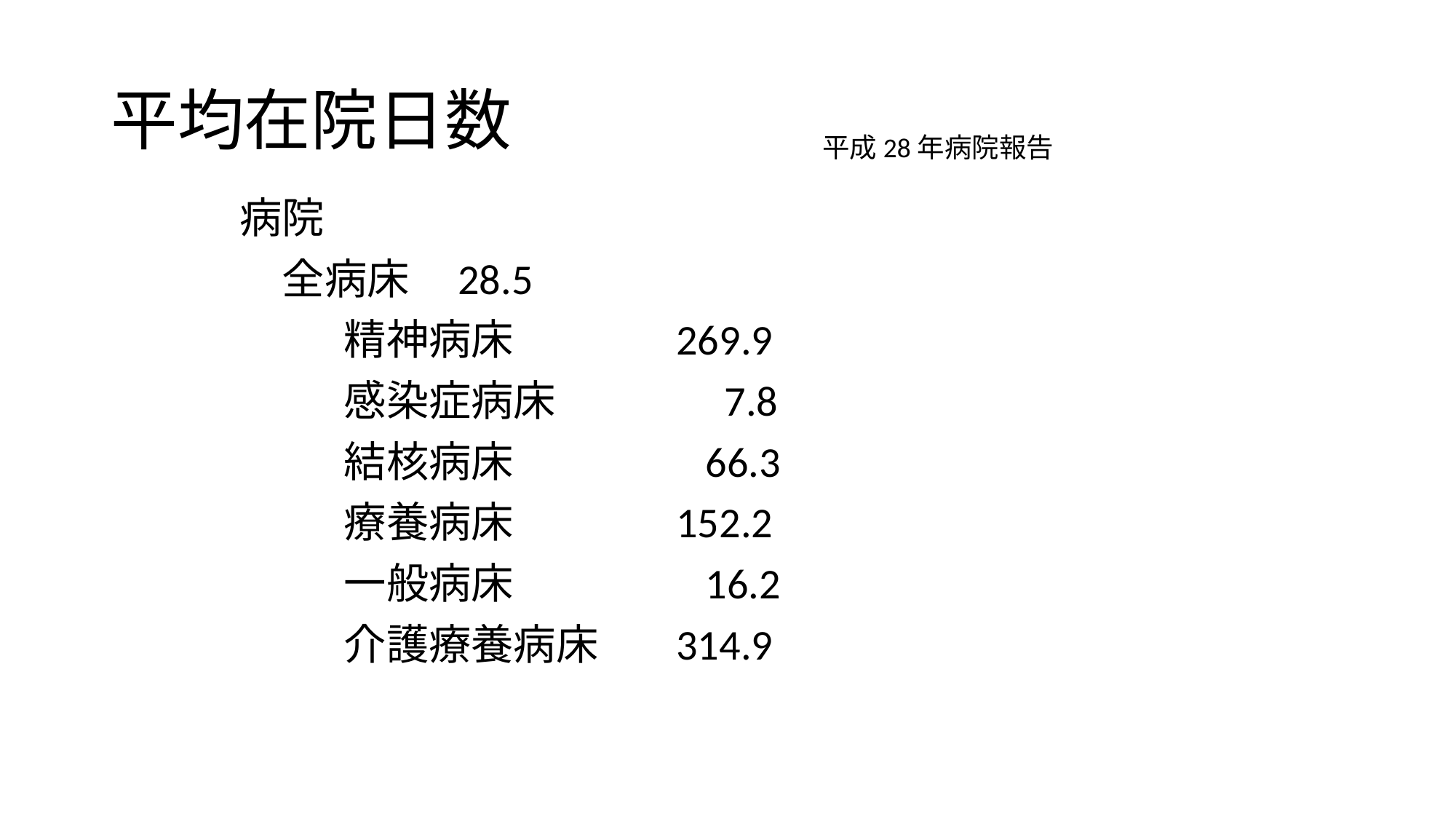

# 平均在院日数
平成28年病院報告
病院
　全病床	28.5
 　　精神病床		269.9
 　　感染症病床  	    7.8
 　　結核病床		  66.3
 　　療養病床		152.2
 　　一般病床		  16.2
 　　介護療養病床	314.9